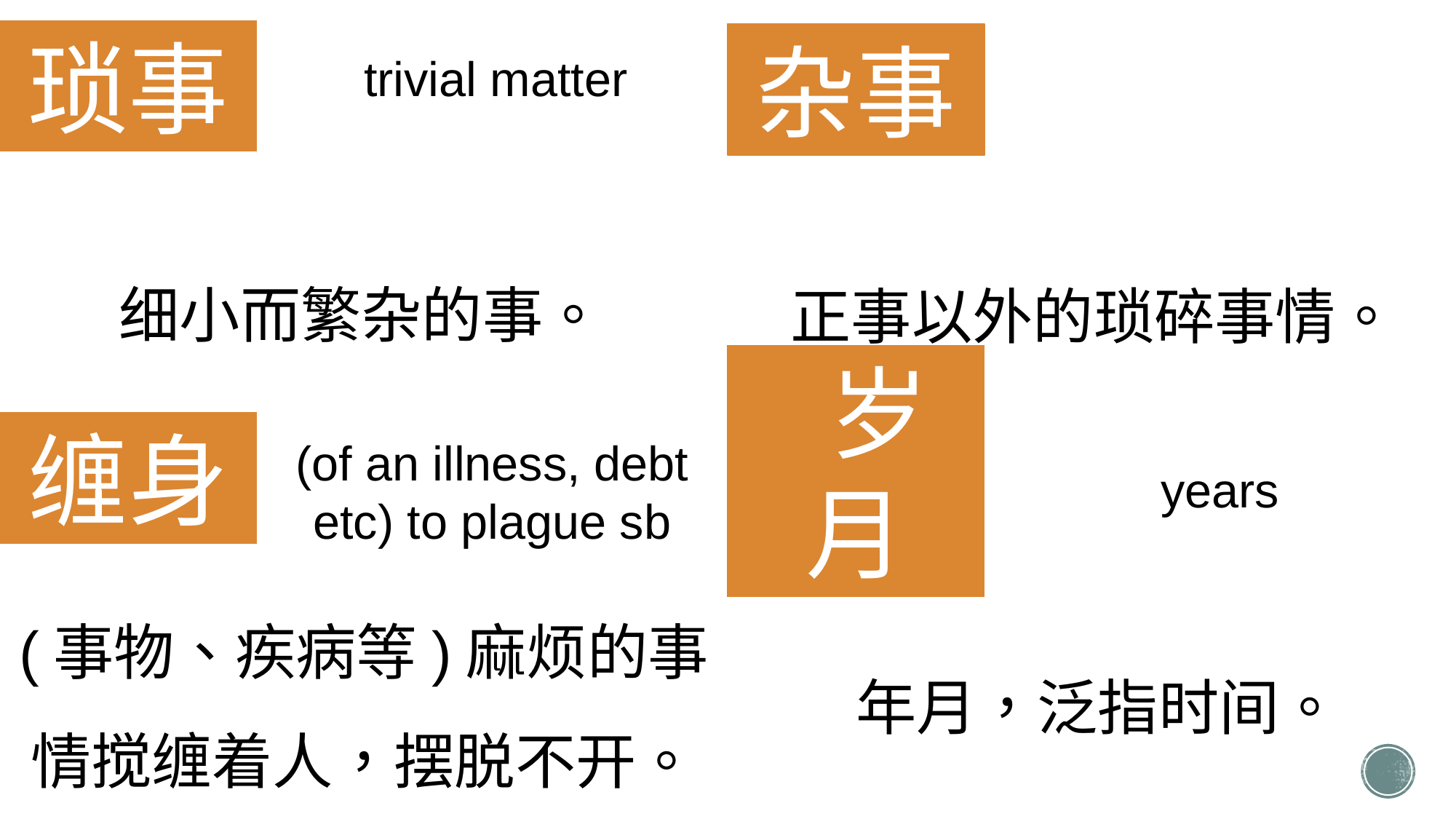

琐事
杂事
trivial matter
细小而繁杂的事。
正事以外的琐碎事情。
 岁月
缠身
(of an illness, debt etc)​ to plague sb
years
(事物、疾病等)麻烦的事情搅缠着人，摆脱不开。
年月，泛指时间。